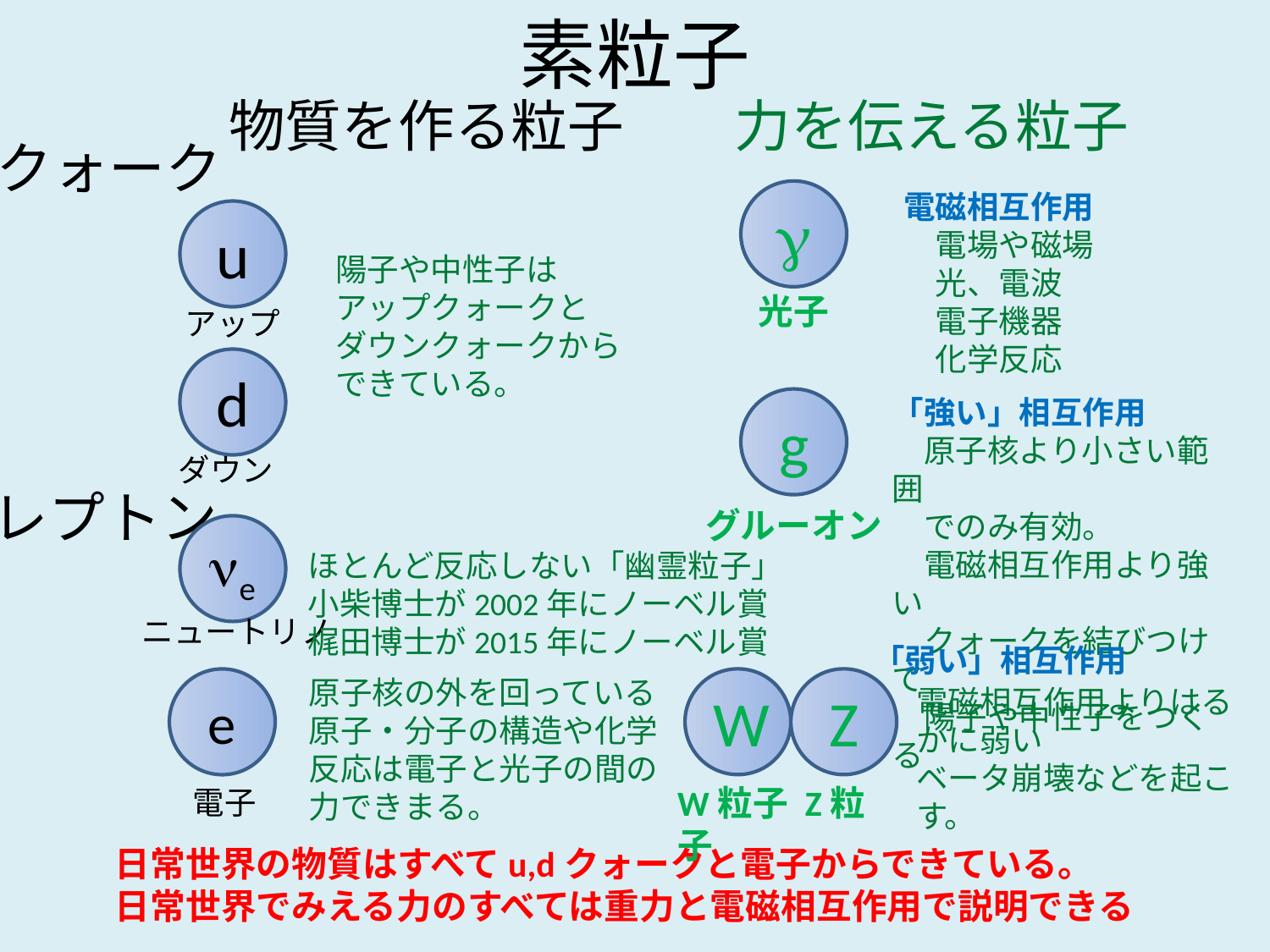

# 素粒子
物質を作る粒子
力を伝える粒子
クォーク
γ
電磁相互作用
　電場や磁場
　光、電波
　電子機器
　化学反応
u
アップ
d
ダウン
陽子や中性子は
アップクォークと
ダウンクォークから
できている。
光子
「強い」相互作用
　原子核より小さい範囲
　でのみ有効。
　電磁相互作用より強い
　クォークを結びつけて
　陽子や中性子をつくる
g
グルーオン
レプトン
νe
ほとんど反応しない「幽霊粒子」
小柴博士が2002年にノーベル賞
梶田博士が2015年にノーベル賞
ニュートリノ
「弱い」相互作用
W
Z
電磁相互作用よりはるかに弱い
ベータ崩壊などを起こす。
W粒子 Z粒子
原子核の外を回っている
原子・分子の構造や化学反応は電子と光子の間の力できまる。
e
電子
日常世界の物質はすべてu,dクォークと電子からできている。
日常世界でみえる力のすべては重力と電磁相互作用で説明できる